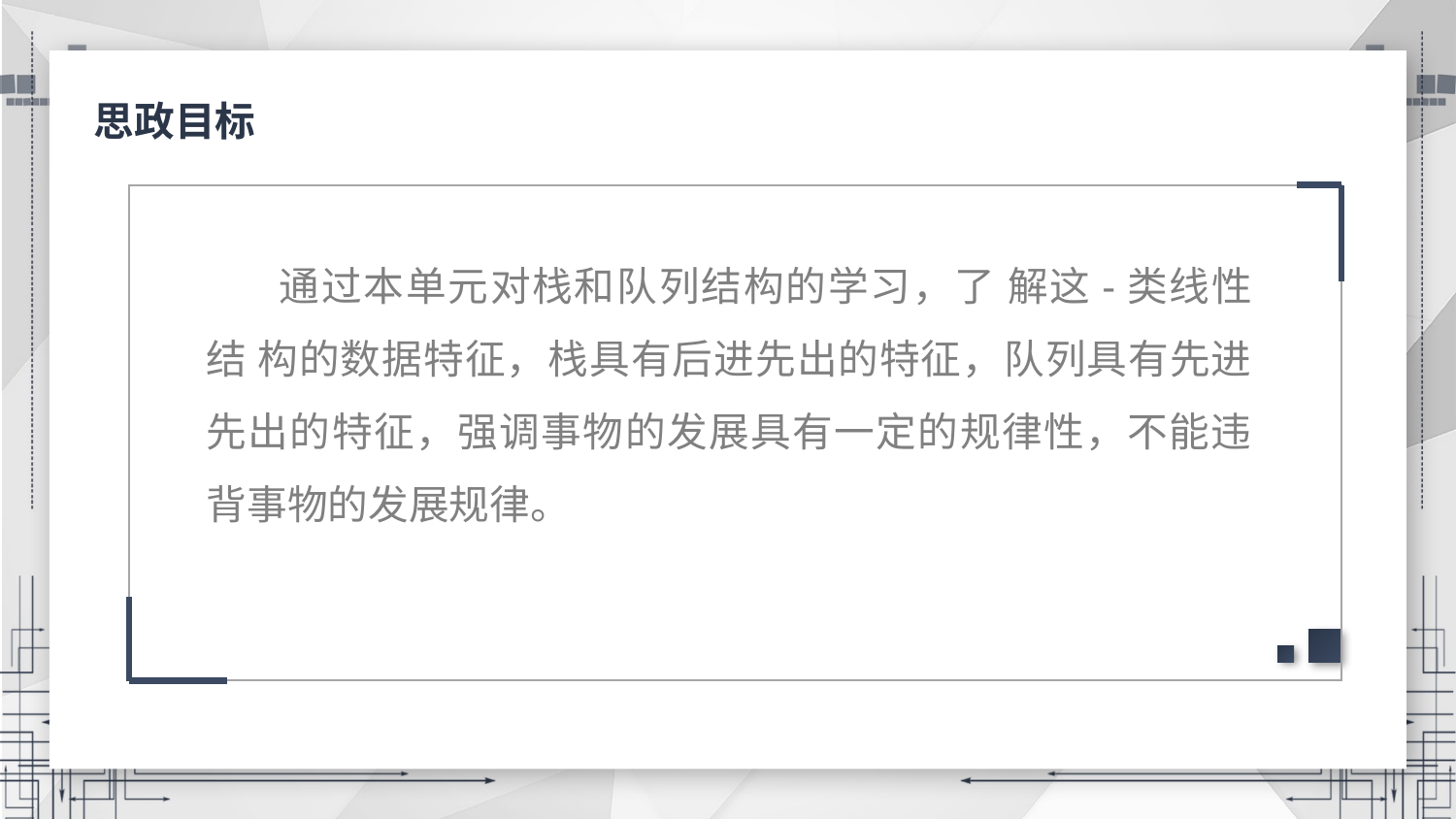

思政目标

通过本单元对栈和队列结构的学习，了 解这-类线性结 构的数据特征，栈具有后进先出的特征，队列具有先进先出的特征，强调事物的发展具有一定的规律性，不能违背事物的发展规律。